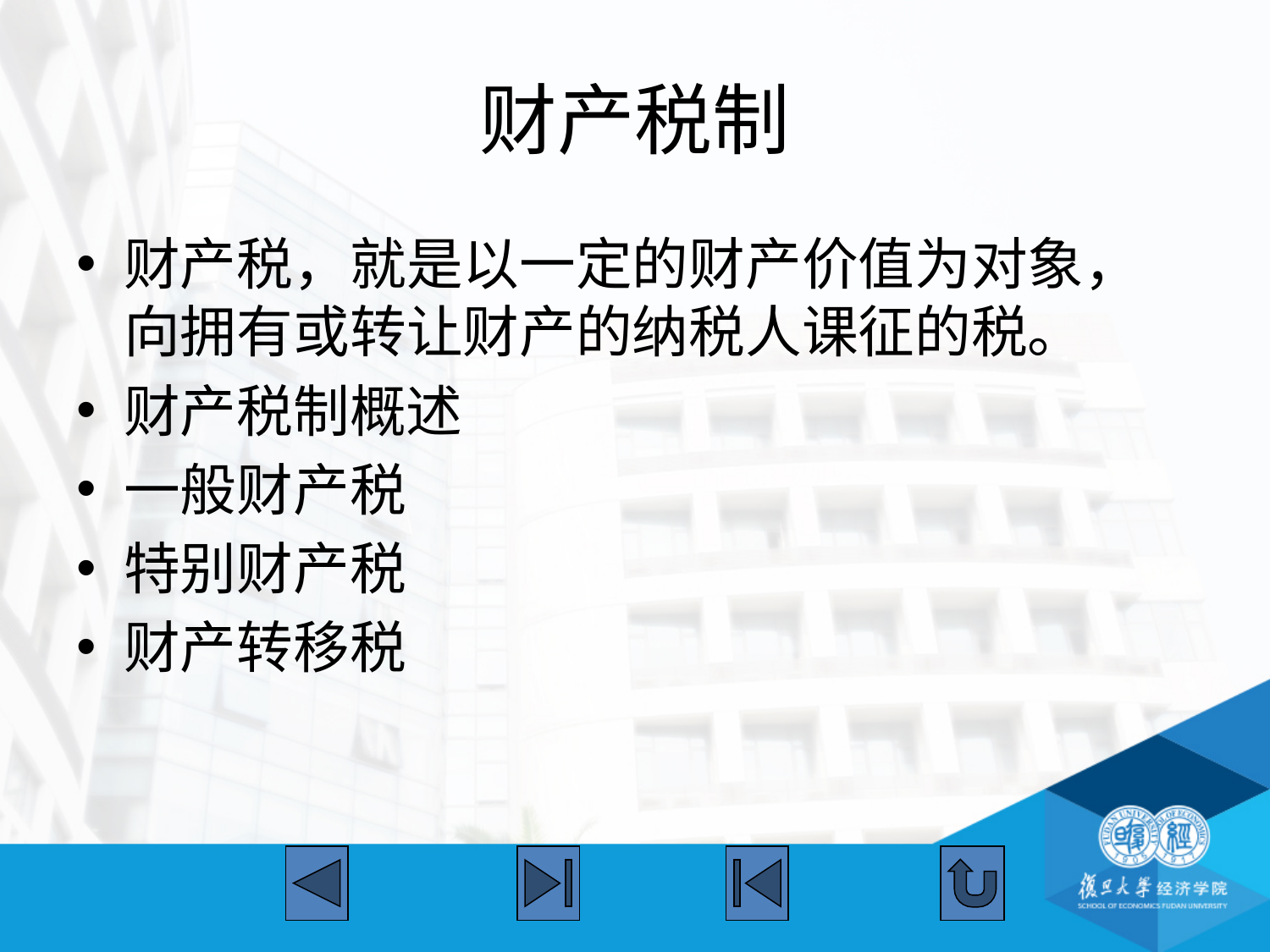

# 财产税制
财产税，就是以一定的财产价值为对象，向拥有或转让财产的纳税人课征的税。
财产税制概述
一般财产税
特别财产税
财产转移税